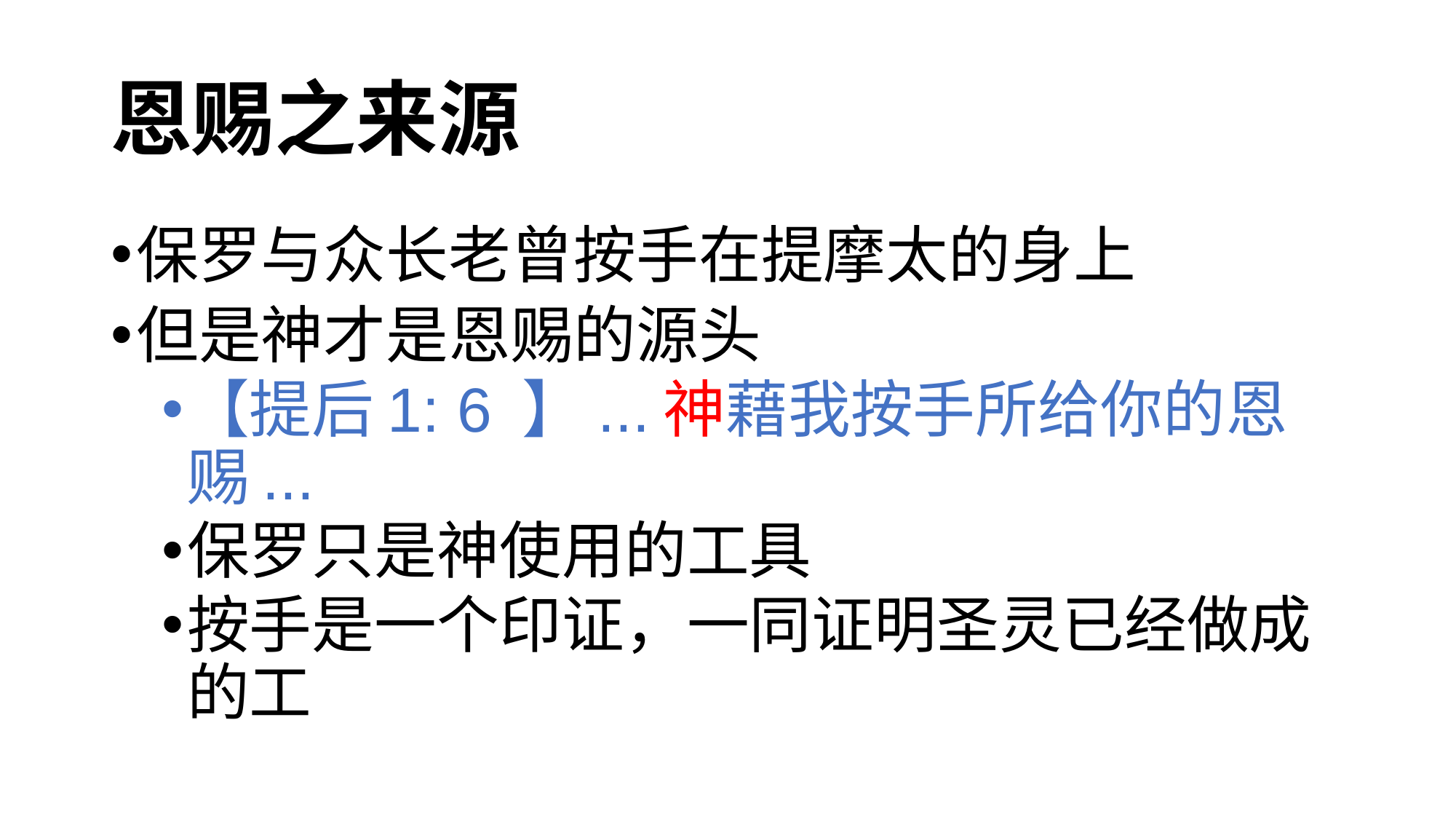

# 恩赐之来源
保罗与众长老曾按手在提摩太的身上
但是神才是恩赐的源头
【提后1: 6 】...神藉我按手所给你的恩赐...
保罗只是神使用的工具
按手是一个印证，一同证明圣灵已经做成的工